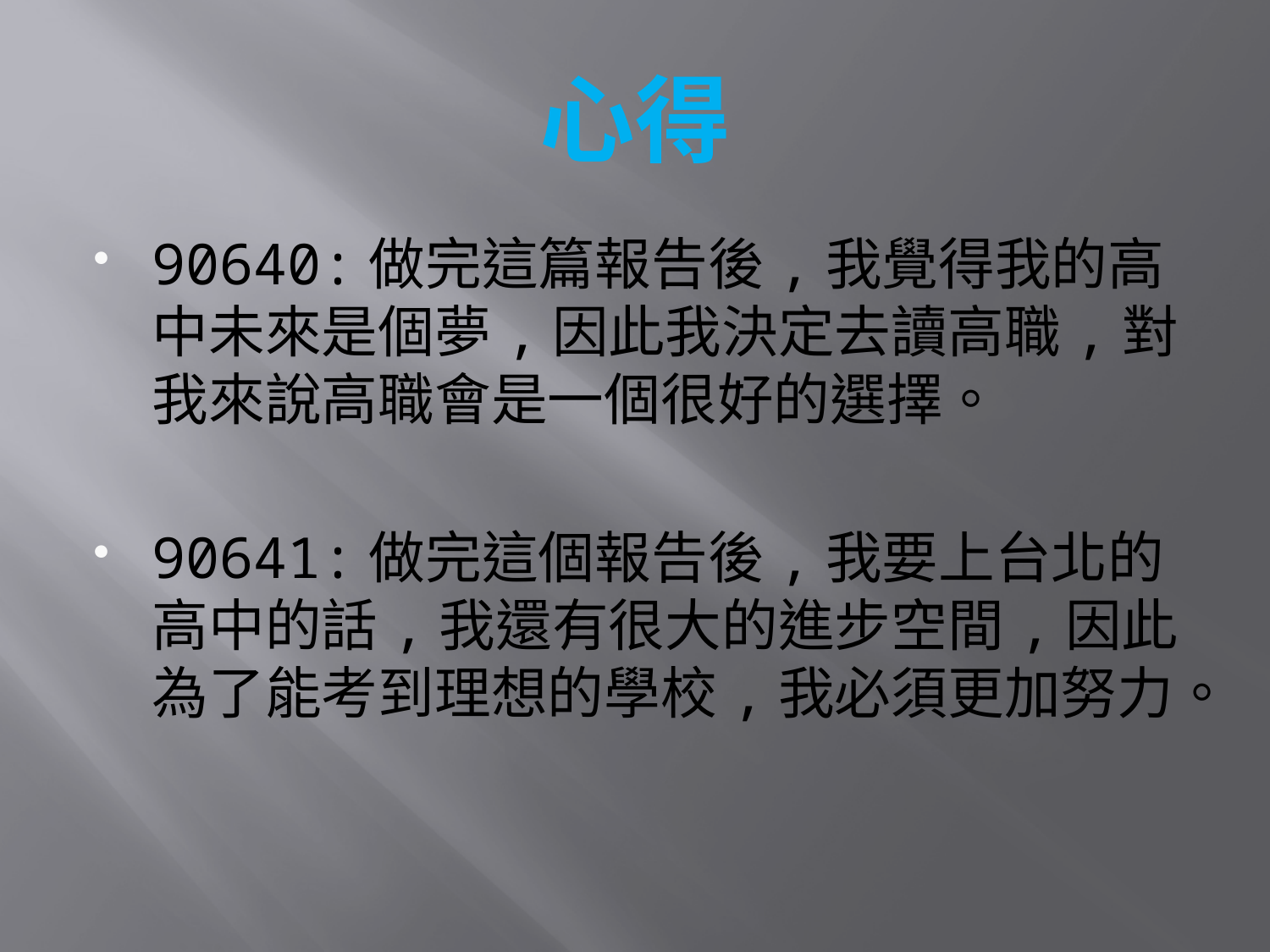

# 心得
90640:做完這篇報告後,我覺得我的高中未來是個夢,因此我決定去讀高職,對我來說高職會是一個很好的選擇。

90641:做完這個報告後,我要上台北的高中的話,我還有很大的進步空間,因此為了能考到理想的學校,我必須更加努力。